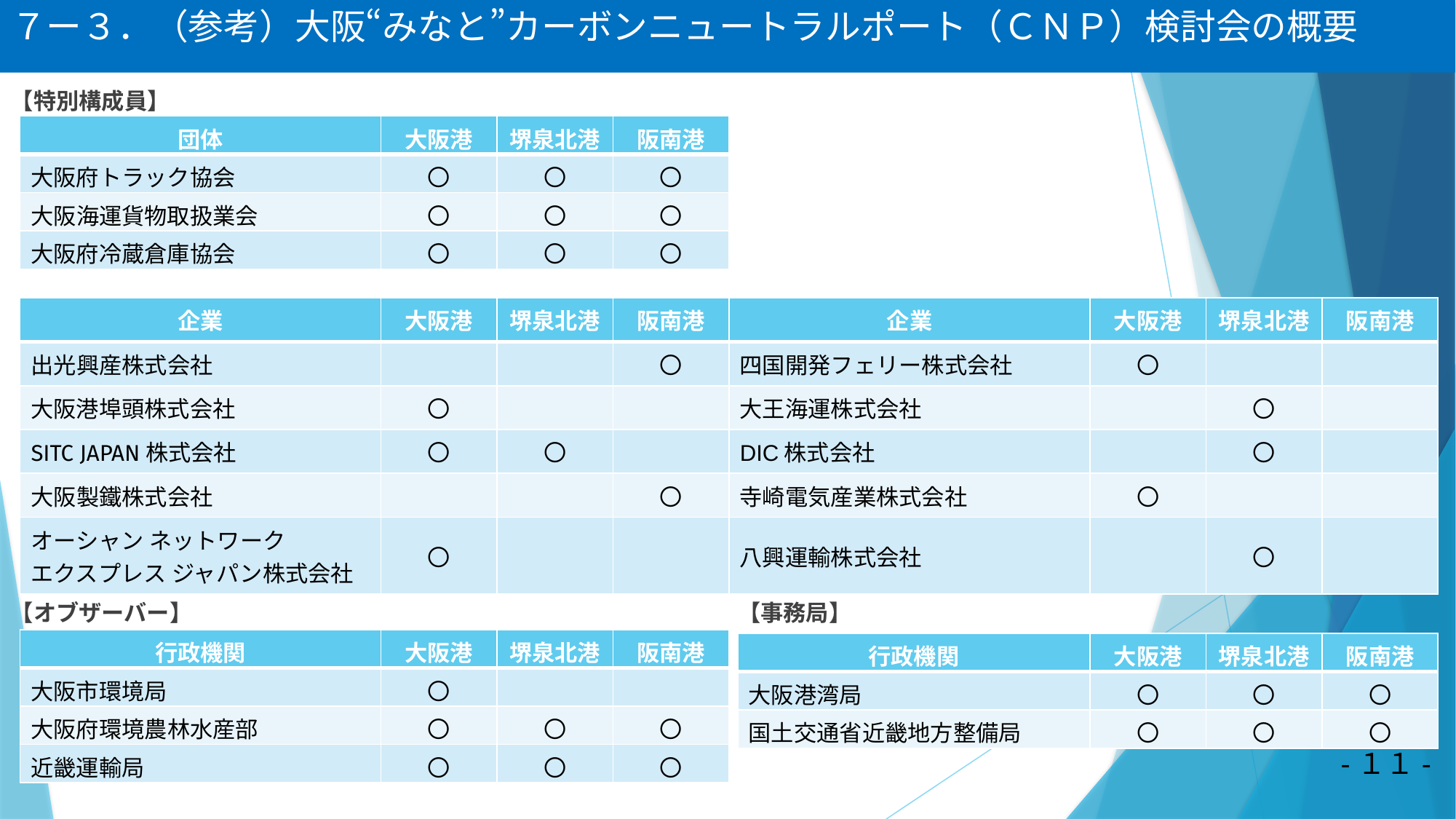

７ー３．（参考）大阪“みなと”カーボンニュートラルポート（ＣＮＰ）検討会の概要
【特別構成員】

【オブザーバー】　　　　　　　　　　　　　　　　　　　　　　　　【事務局】

| 団体 | 大阪港 | 堺泉北港 | 阪南港 |
| --- | --- | --- | --- |
| 大阪府トラック協会 | 〇 | 〇 | 〇 |
| 大阪海運貨物取扱業会 | 〇 | 〇 | 〇 |
| 大阪府冷蔵倉庫協会 | 〇 | 〇 | 〇 |
| 企業 | 大阪港 | 堺泉北港 | 阪南港 | 企業 | 大阪港 | 堺泉北港 | 阪南港 |
| --- | --- | --- | --- | --- | --- | --- | --- |
| 出光興産株式会社 |  |  | 〇 | 四国開発フェリー株式会社 | 〇 |  |  |
| 大阪港埠頭株式会社 | 〇 |  |  | 大王海運株式会社 |  | 〇 |  |
| SITC JAPAN株式会社 | 〇 | 〇 |  | DIC株式会社 |  | 〇 |  |
| 大阪製鐵株式会社 |  |  | 〇 | 寺崎電気産業株式会社 | 〇 |  |  |
| オーシャン ネットワーク エクスプレス ジャパン株式会社 | 〇 |  |  | 八興運輸株式会社 |  | 〇 |  |
| 行政機関 | 大阪港 | 堺泉北港 | 阪南港 |
| --- | --- | --- | --- |
| 大阪市環境局 | 〇 |  |  |
| 大阪府環境農林水産部 | 〇 | 〇 | 〇 |
| 近畿運輸局 | 〇 | 〇 | 〇 |
| 行政機関 | 大阪港 | 堺泉北港 | 阪南港 |
| --- | --- | --- | --- |
| 大阪港湾局 | 〇 | 〇 | 〇 |
| 国土交通省近畿地方整備局 | 〇 | 〇 | 〇 |
-１１-